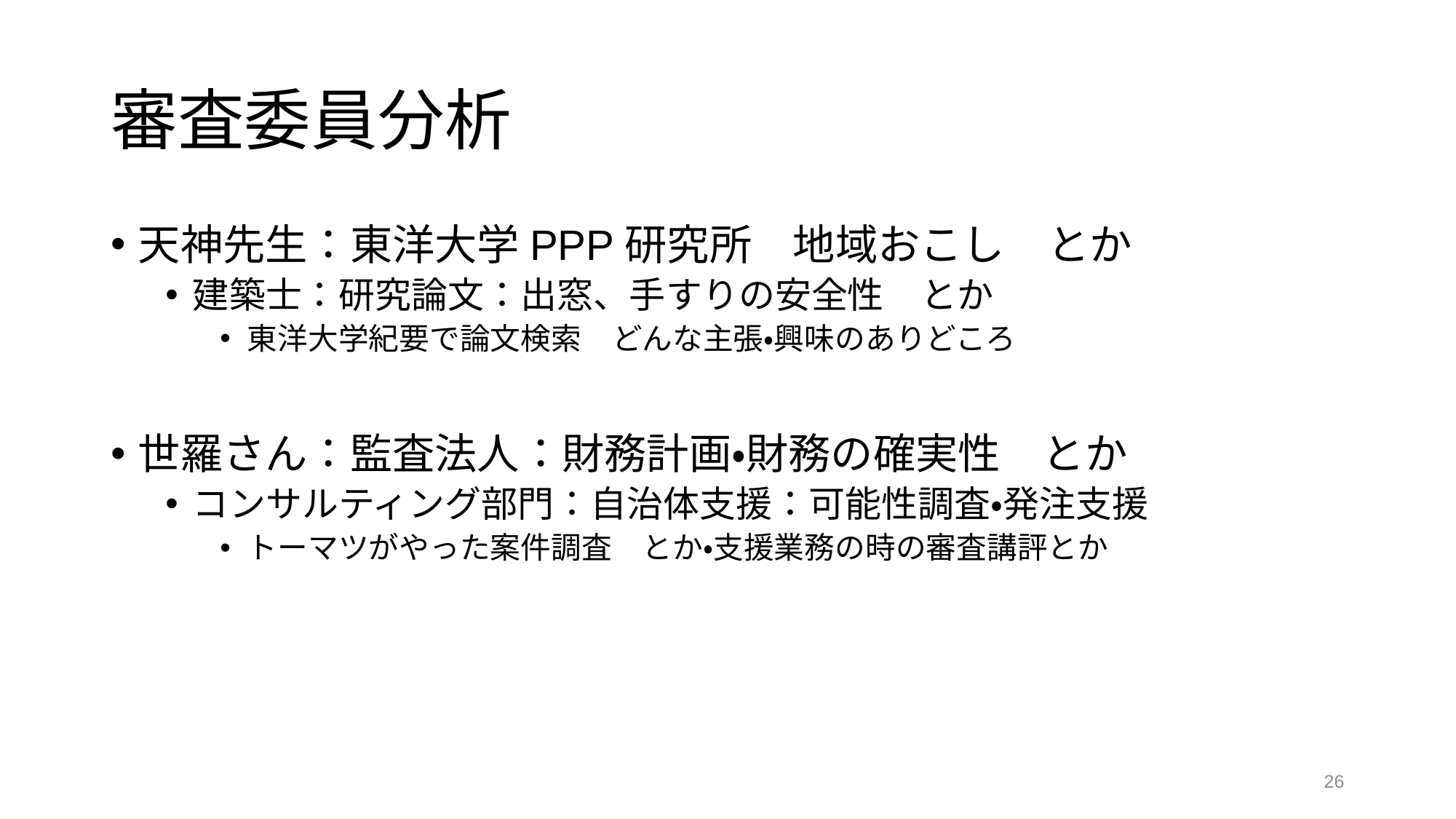

# 審査委員分析
天神先生：東洋大学PPP研究所	地域おこし　とか
建築士：研究論文：出窓、手すりの安全性　とか
東洋大学紀要で論文検索　どんな主張・興味のありどころ

世羅さん：監査法人：財務計画・財務の確実性　とか
コンサルティング部門：自治体支援：可能性調査・発注支援
トーマツがやった案件調査　とか・支援業務の時の審査講評とか
26